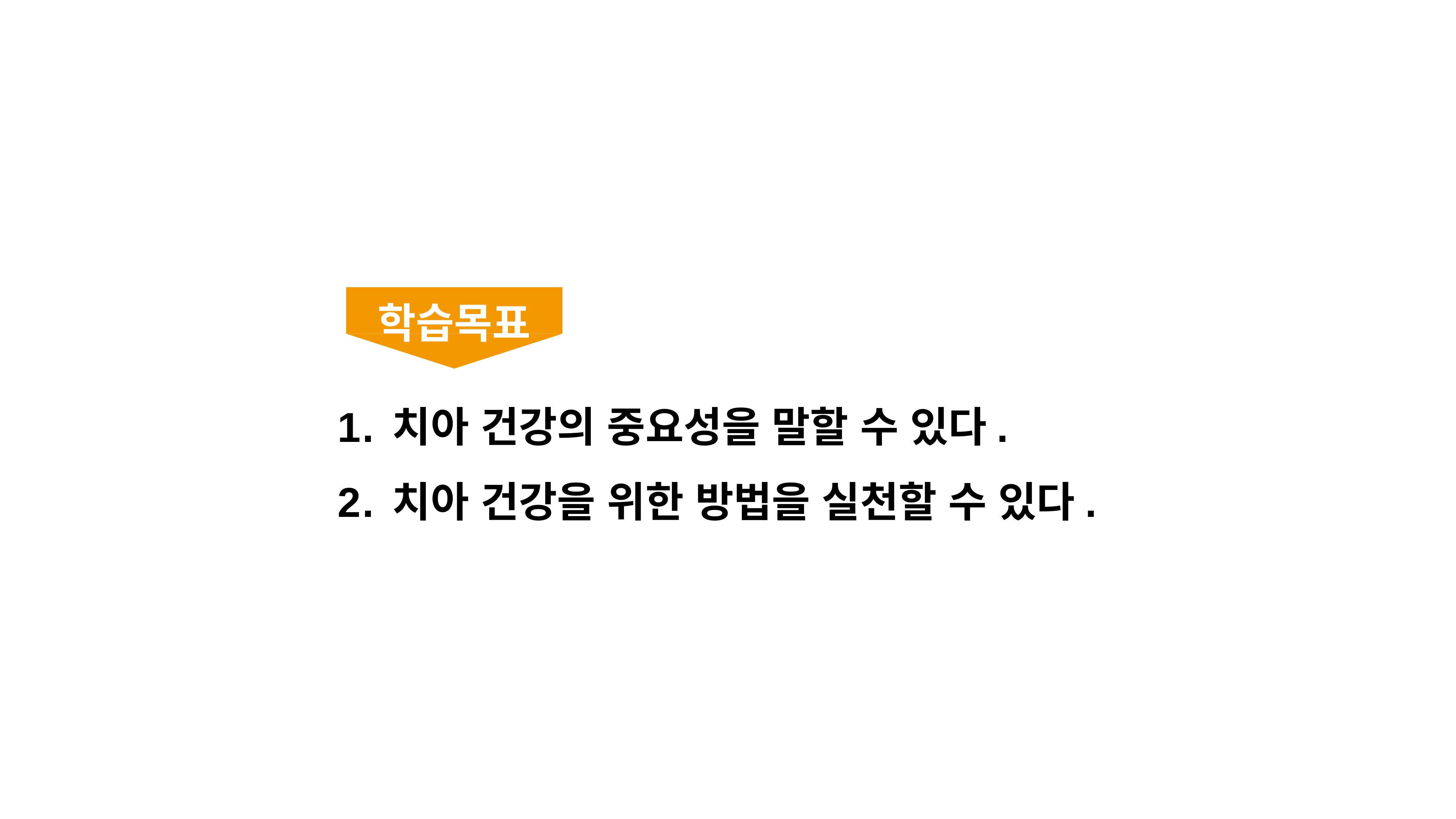

학습목표
치아 건강의 중요성을 말할 수 있다.
치아 건강을 위한 방법을 실천할 수 있다.